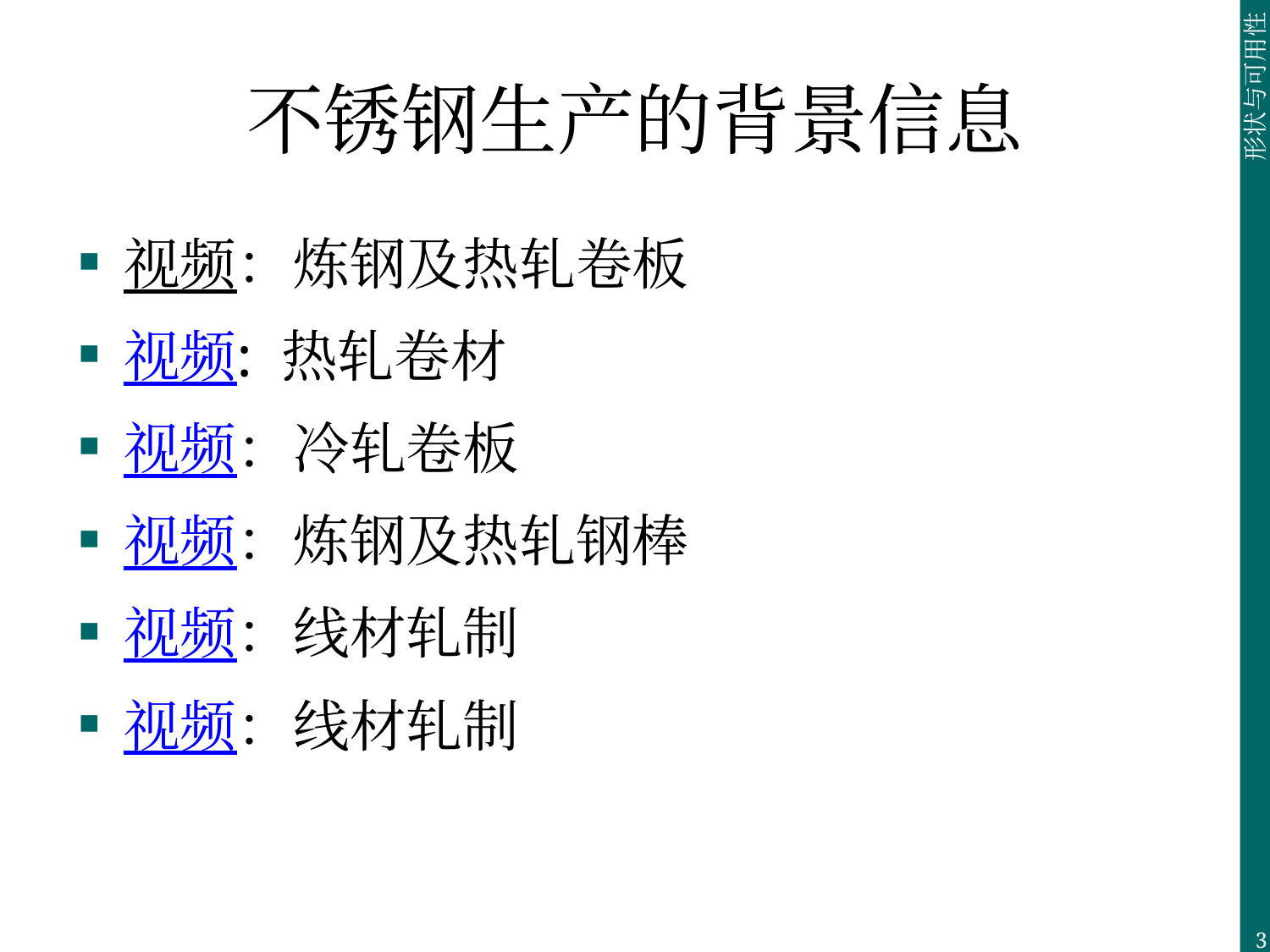

# 不锈钢生产的背景信息
视频：炼钢及热轧卷板
视频: 热轧卷材
视频：冷轧卷板
视频：炼钢及热轧钢棒
视频：线材轧制
视频：线材轧制
3